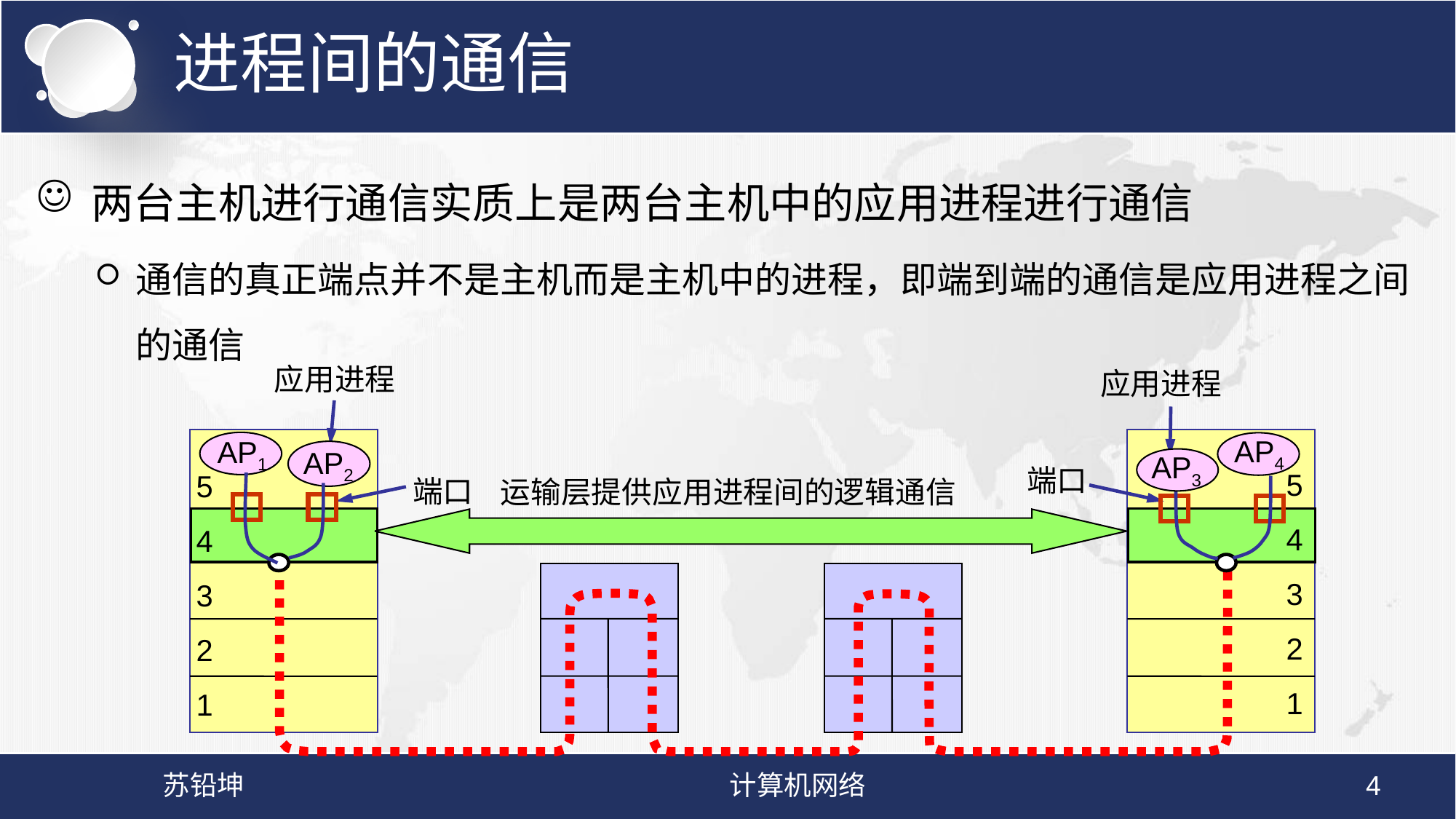

# 进程间的通信

两台主机进行通信实质上是两台主机中的应用进程进行通信
通信的真正端点并不是主机而是主机中的进程，即端到端的通信是应用进程之间的通信
应用进程
应用进程

AP4
AP1

AP2

5
4
3
2
1
AP3
5
4
3
2
1

端口
端口
运输层提供应用进程间的逻辑通信

苏铅坤
计算机网络
4